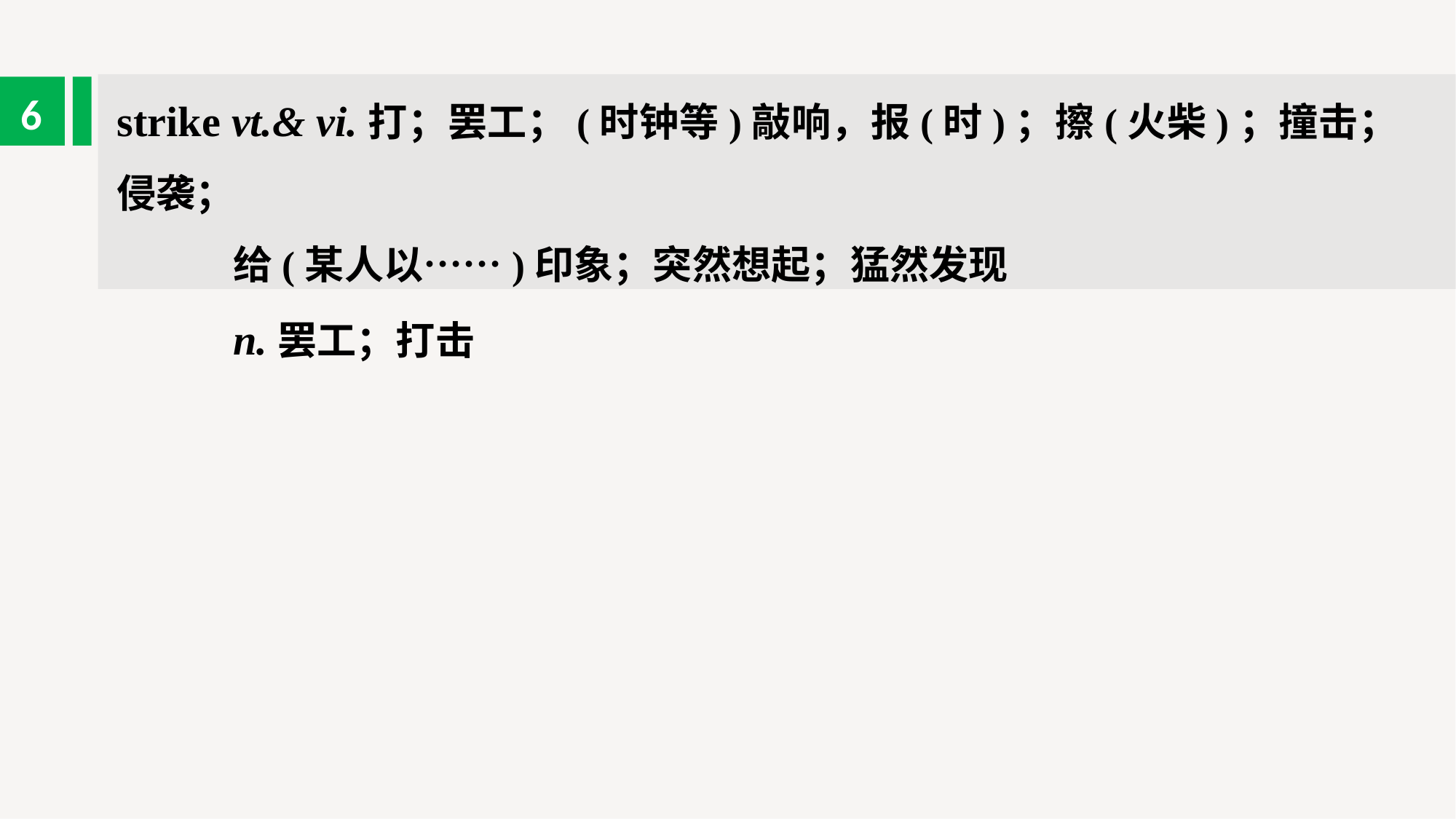

strike vt.& vi.打；罢工；(时钟等)敲响，报(时)；擦(火柴)；撞击；侵袭；
            给(某人以……)印象；突然想起；猛然发现
           n.罢工；打击

6